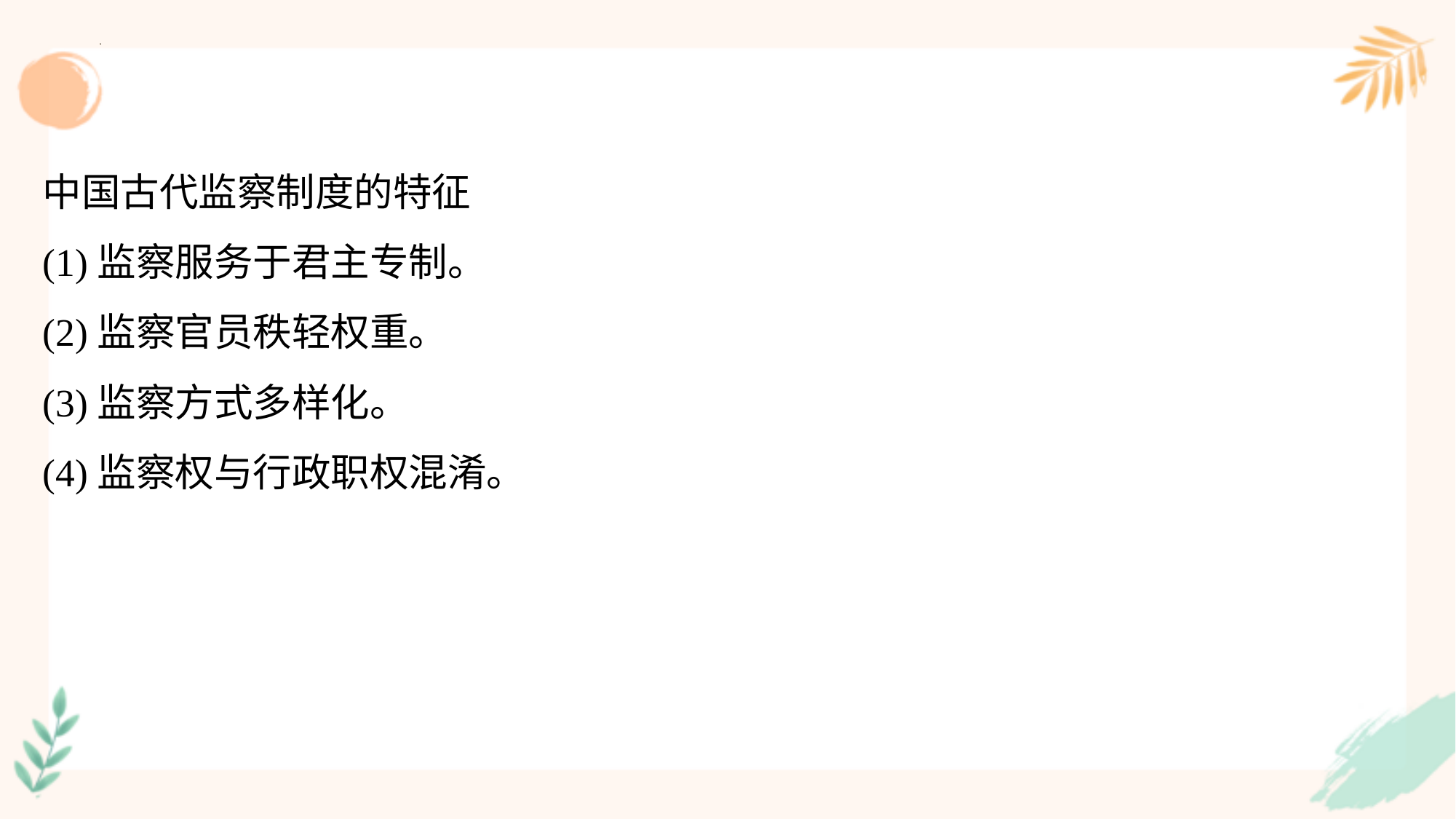

中国古代监察制度的特征
(1)监察服务于君主专制。
(2)监察官员秩轻权重。
(3)监察方式多样化。
(4)监察权与行政职权混淆。